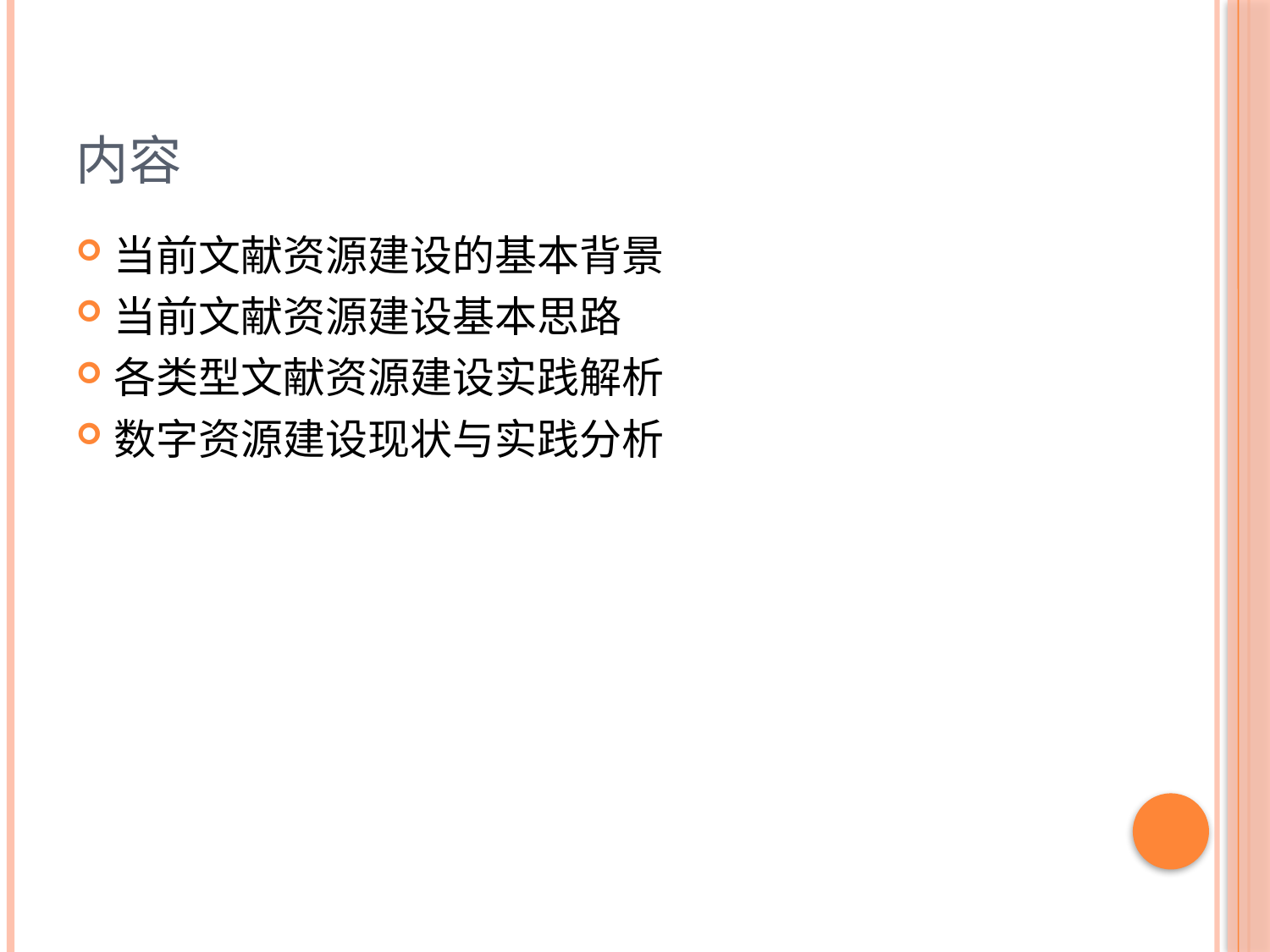

# 内容
当前文献资源建设的基本背景
当前文献资源建设基本思路
各类型文献资源建设实践解析
数字资源建设现状与实践分析